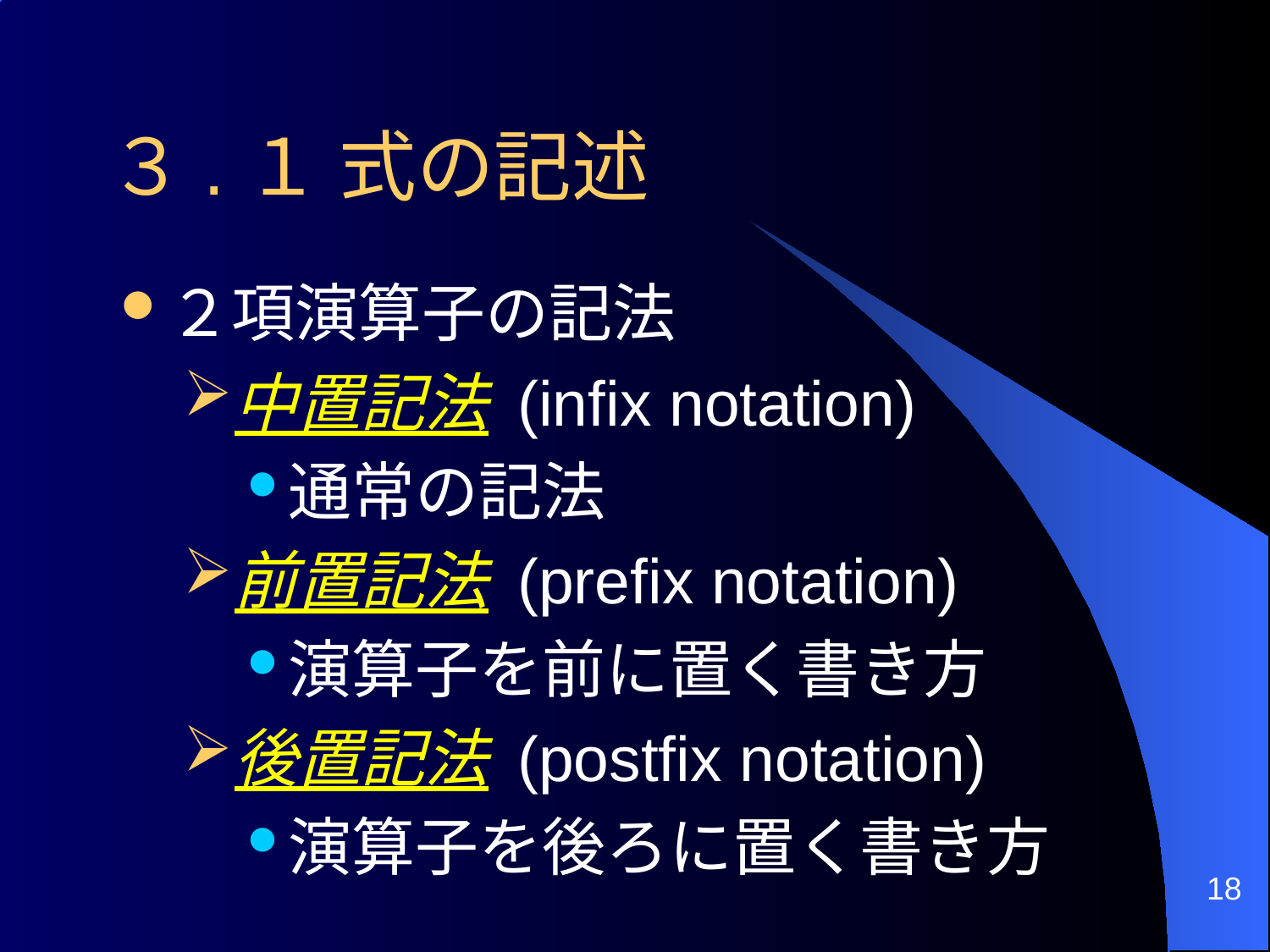

# ３.１ 式の記述
２項演算子の記法
中置記法 (infix notation)
通常の記法
前置記法 (prefix notation)
演算子を前に置く書き方
後置記法 (postfix notation)
演算子を後ろに置く書き方
18